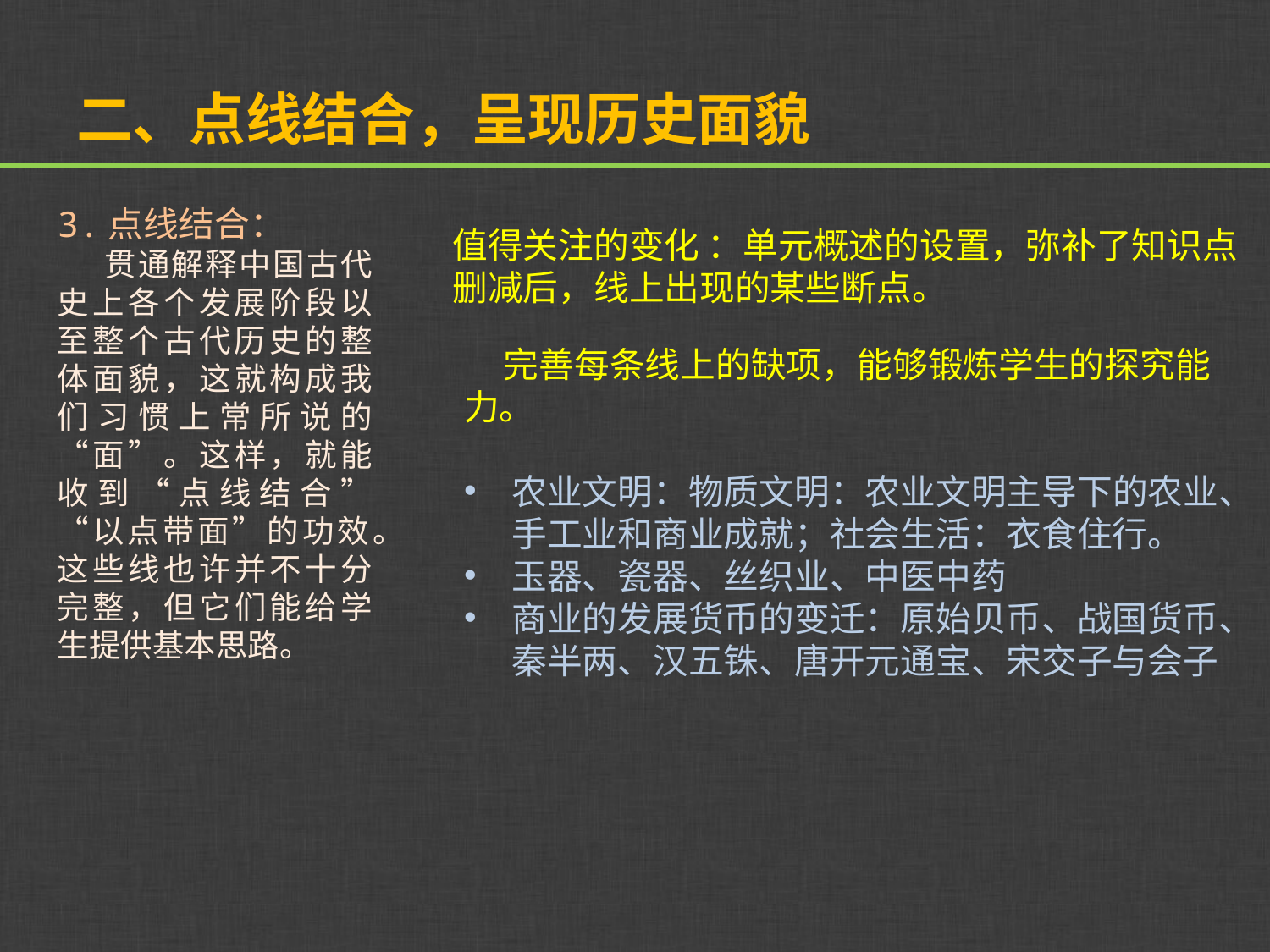

# 二、点线结合，呈现历史面貌
3.点线结合：
    贯通解释中国古代史上各个发展阶段以至整个古代历史的整体面貌，这就构成我们习惯上常所说的“面”。这样，就能收到“点线结合”“以点带面”的功效。这些线也许并不十分完整，但它们能给学生提供基本思路。
值得关注的变化 ：单元概述的设置，弥补了知识点删减后，线上出现的某些断点。

    完善每条线上的缺项，能够锻炼学生的探究能力。

农业文明：物质文明：农业文明主导下的农业、手工业和商业成就；社会生活：衣食住行。
玉器、瓷器、丝织业、中医中药
商业的发展货币的变迁：原始贝币、战国货币、秦半两、汉五铢、唐开元通宝、宋交子与会子